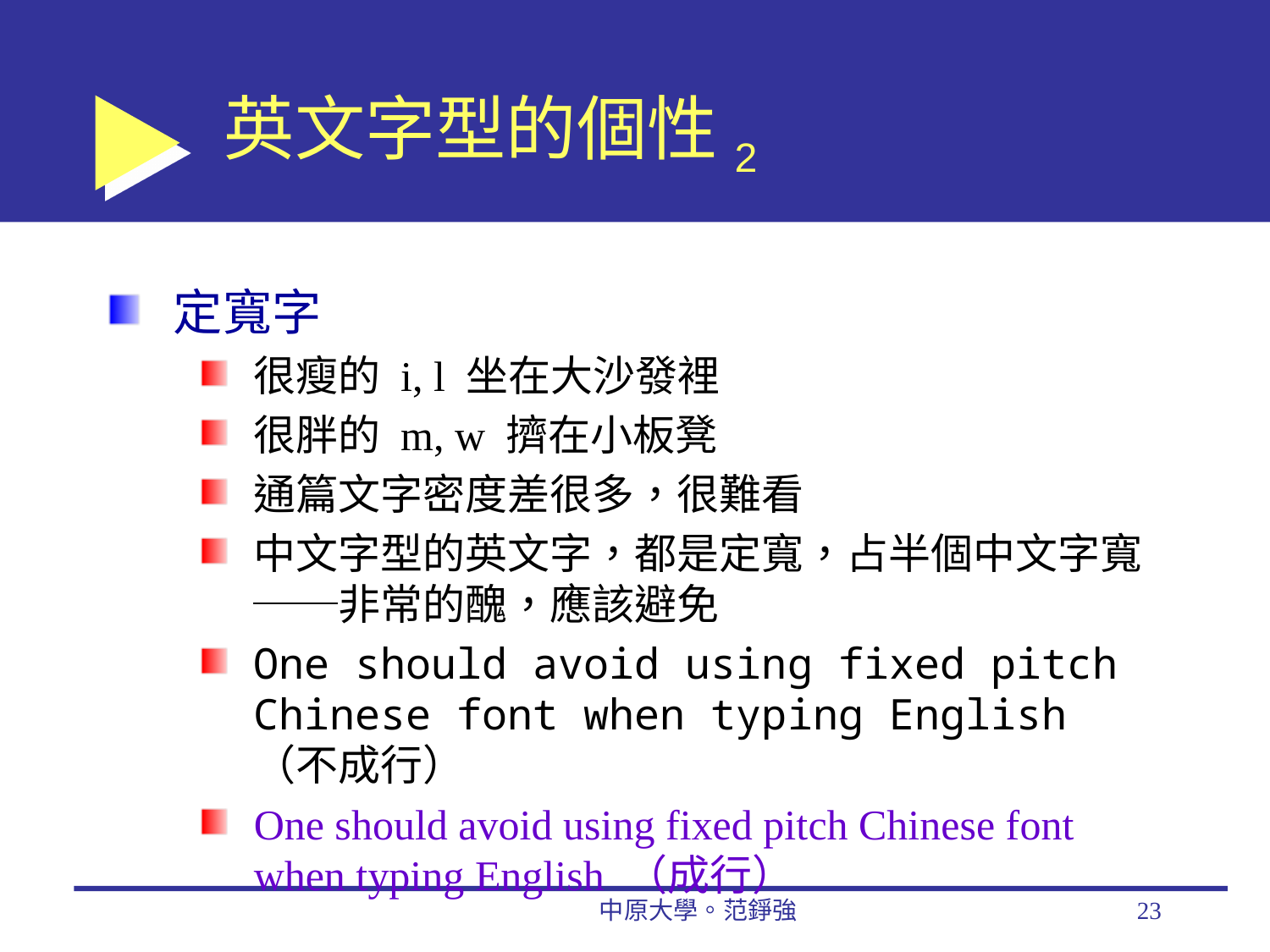

# 英文字型的個性2
定寬字
很瘦的 i, l 坐在大沙發裡
很胖的 m, w 擠在小板凳
通篇文字密度差很多，很難看
中文字型的英文字，都是定寬，占半個中文字寬──非常的醜，應該避免
One should avoid using fixed pitch Chinese font when typing English （不成行）
One should avoid using fixed pitch Chinese font when typing English （成行）
中原大學。范錚強
23